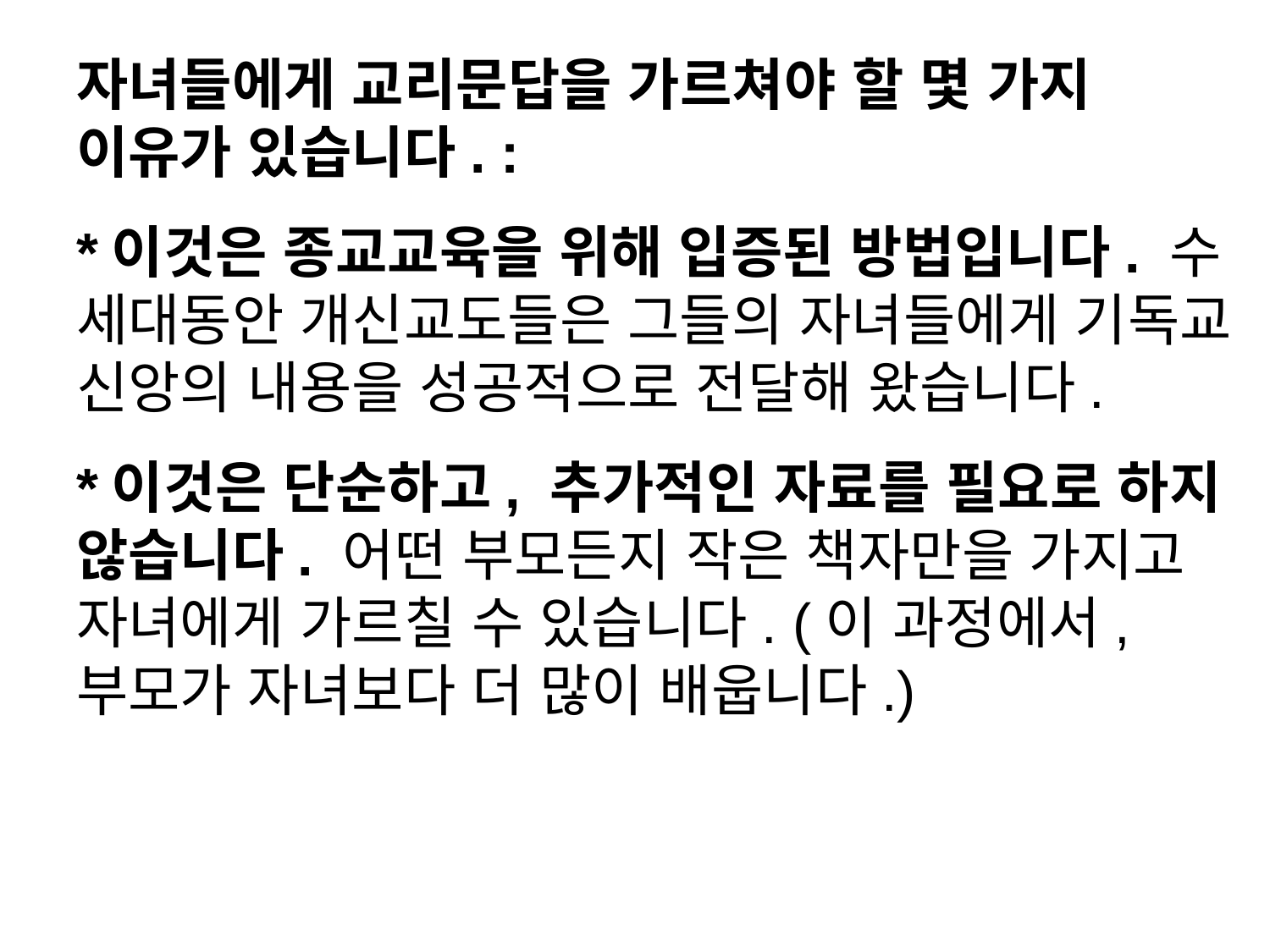

자녀들에게 교리문답을 가르쳐야 할 몇 가지 이유가 있습니다. :
*이것은 종교교육을 위해 입증된 방법입니다. 수 세대동안 개신교도들은 그들의 자녀들에게 기독교 신앙의 내용을 성공적으로 전달해 왔습니다.
*이것은 단순하고, 추가적인 자료를 필요로 하지 않습니다. 어떤 부모든지 작은 책자만을 가지고 자녀에게 가르칠 수 있습니다. (이 과정에서, 부모가 자녀보다 더 많이 배웁니다.)